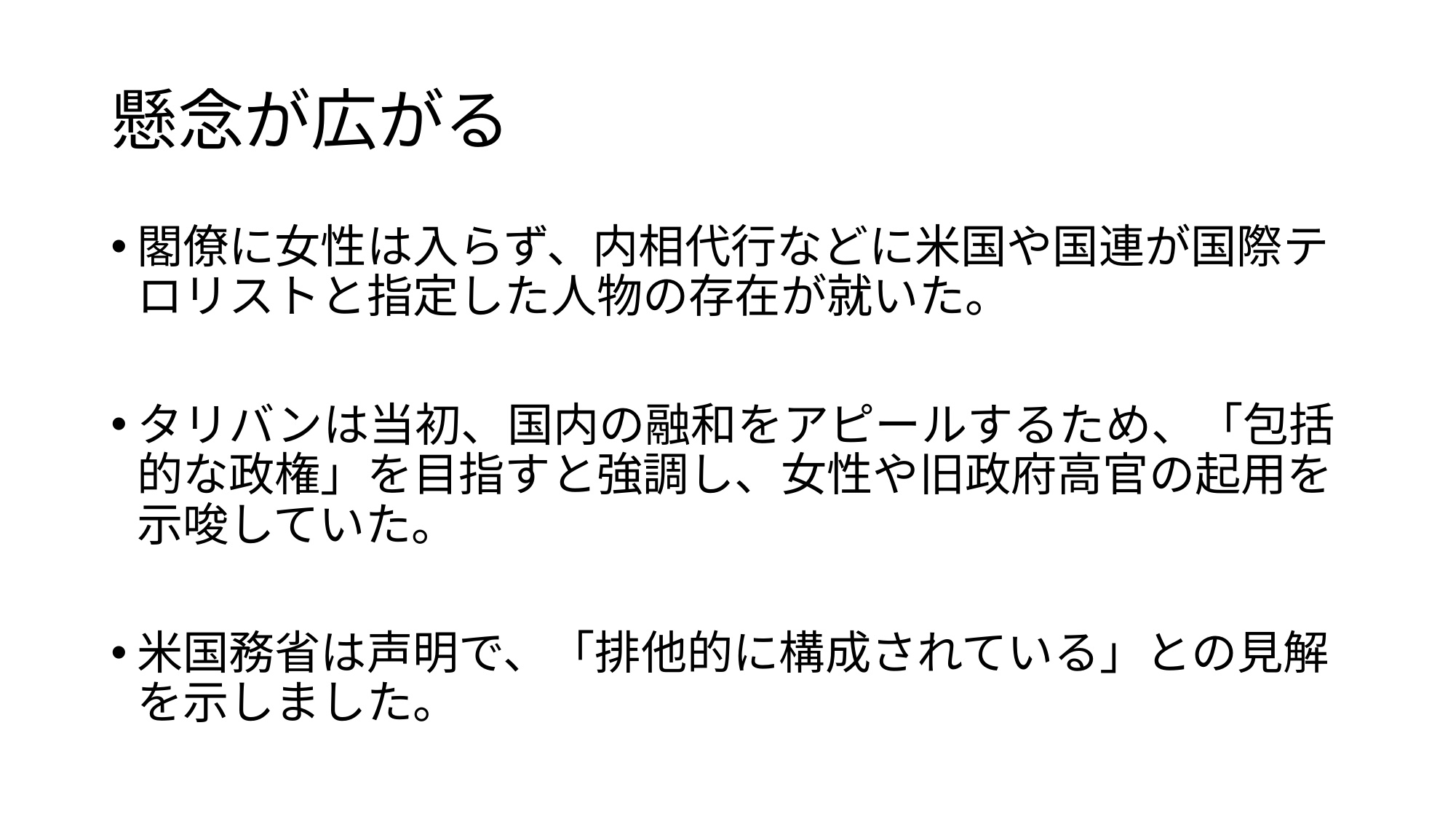

# 懸念が広がる
閣僚に女性は入らず、内相代行などに米国や国連が国際テロリストと指定した人物の存在が就いた。

タリバンは当初、国内の融和をアピールするため、「包括的な政権」を目指すと強調し、女性や旧政府高官の起用を示唆していた。

米国務省は声明で、「排他的に構成されている」との見解を示しました。